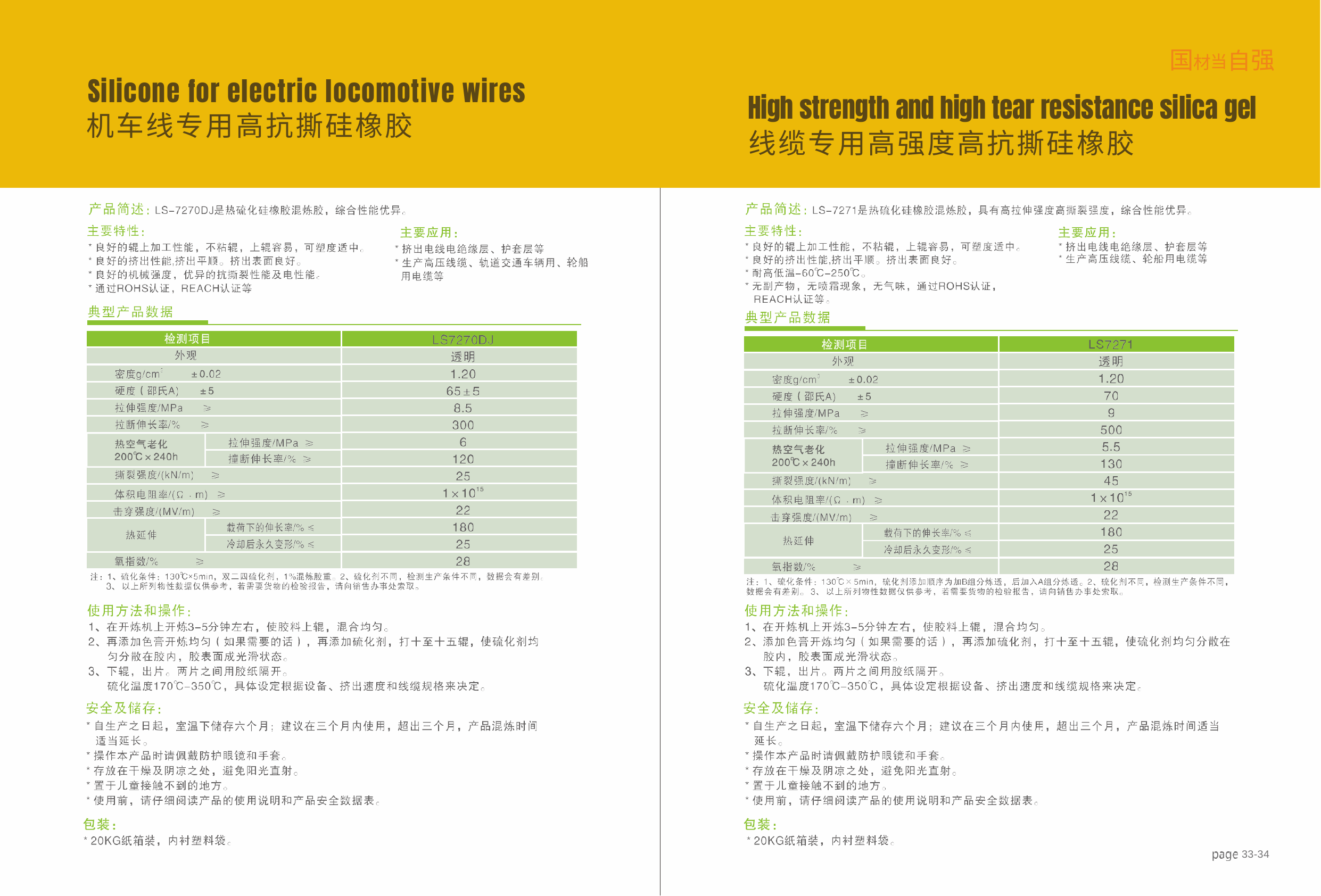

国材当自强
High strength and high tear resistance silica gel
线缆专用高强度高抗撕硅橡胶
Silicone for electric locomotive wires
机车线专用高抗撕硅橡胶

33-34